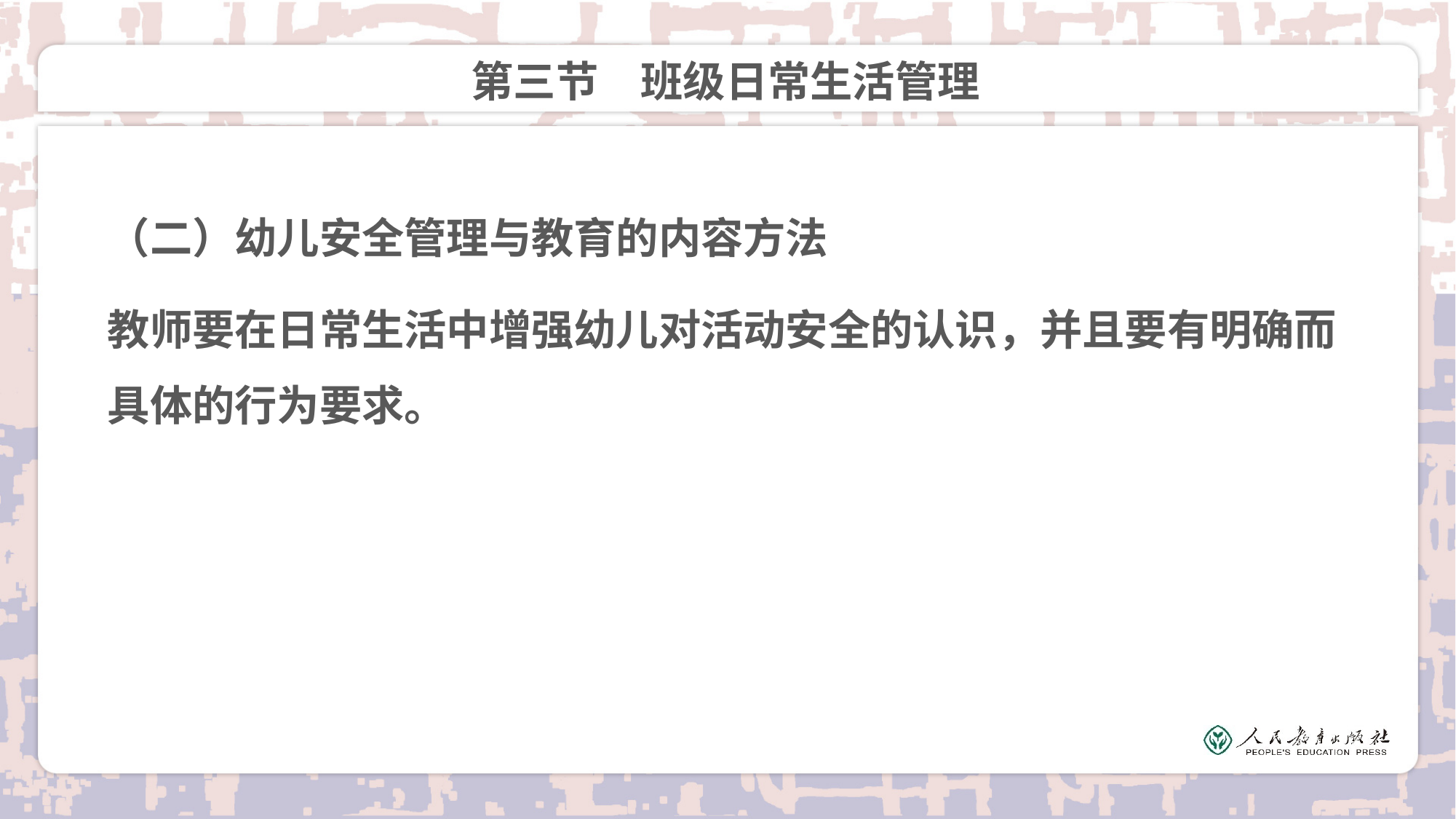

# 第三节　班级日常生活管理
（二）幼儿安全管理与教育的内容方法
教师要在日常生活中增强幼儿对活动安全的认识，并且要有明确而具体的行为要求。